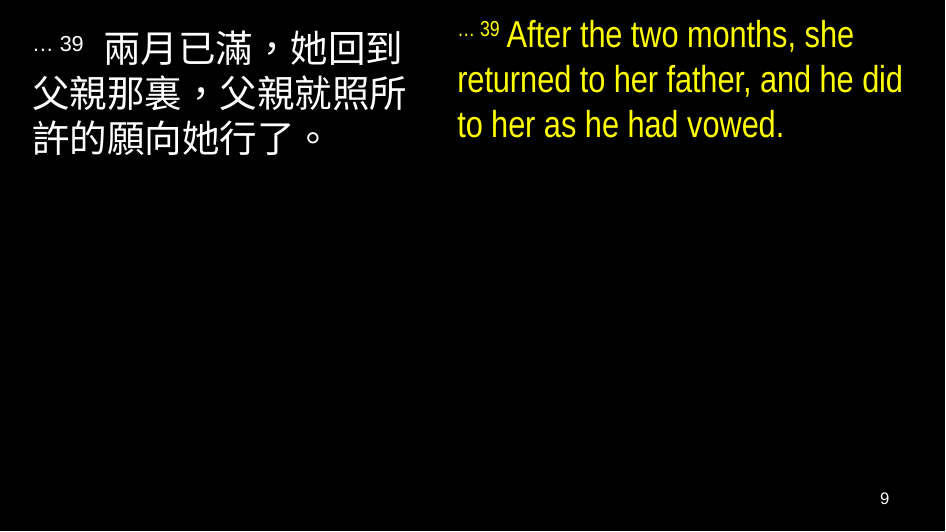

… 39 After the two months, she returned to her father, and he did to her as he had vowed.

… 39 兩月已滿，她回到父親那裏，父親就照所許的願向她行了。
9